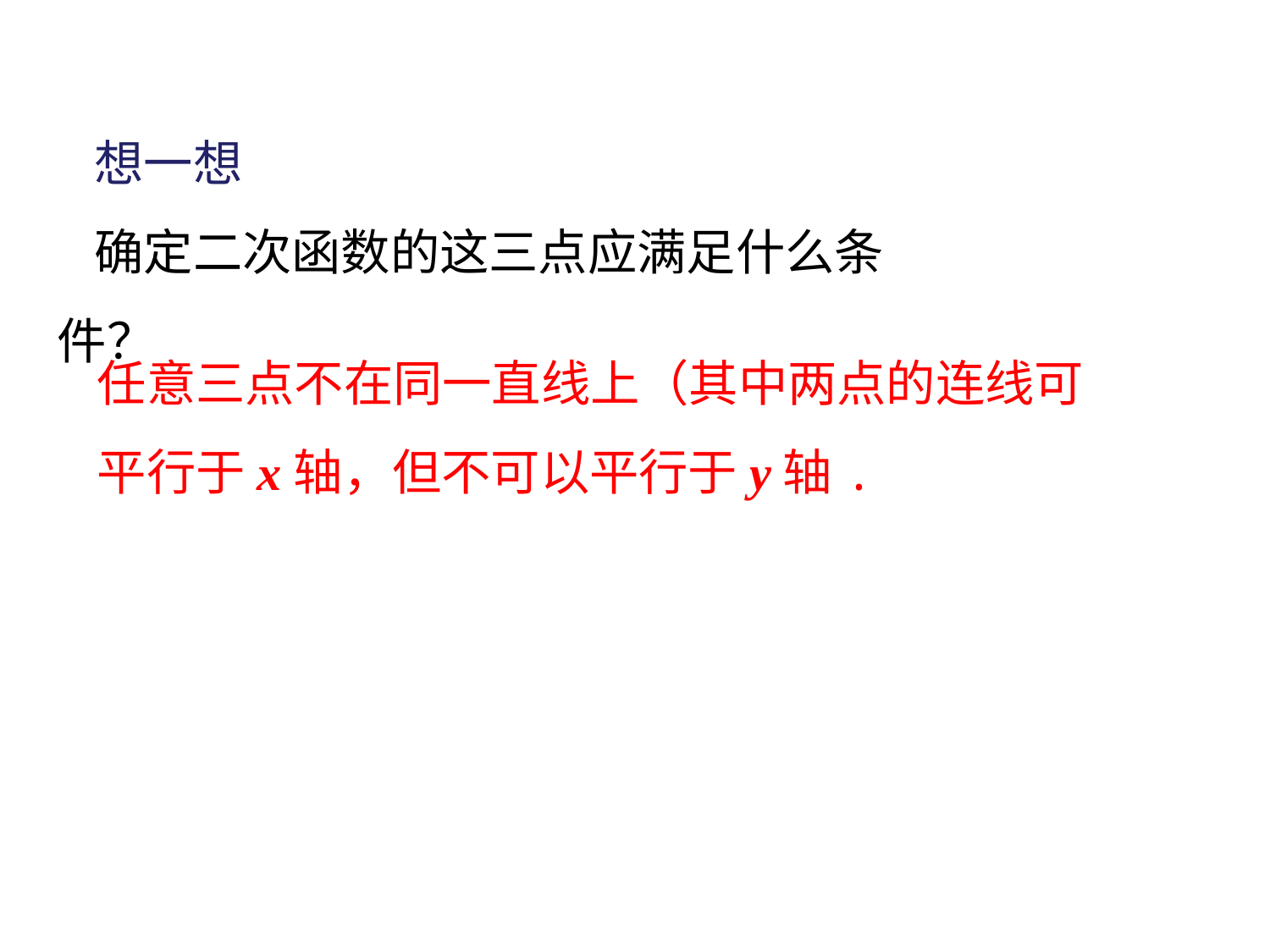

想一想
确定二次函数的这三点应满足什么条件？
任意三点不在同一直线上（其中两点的连线可平行于x轴，但不可以平行于y轴.